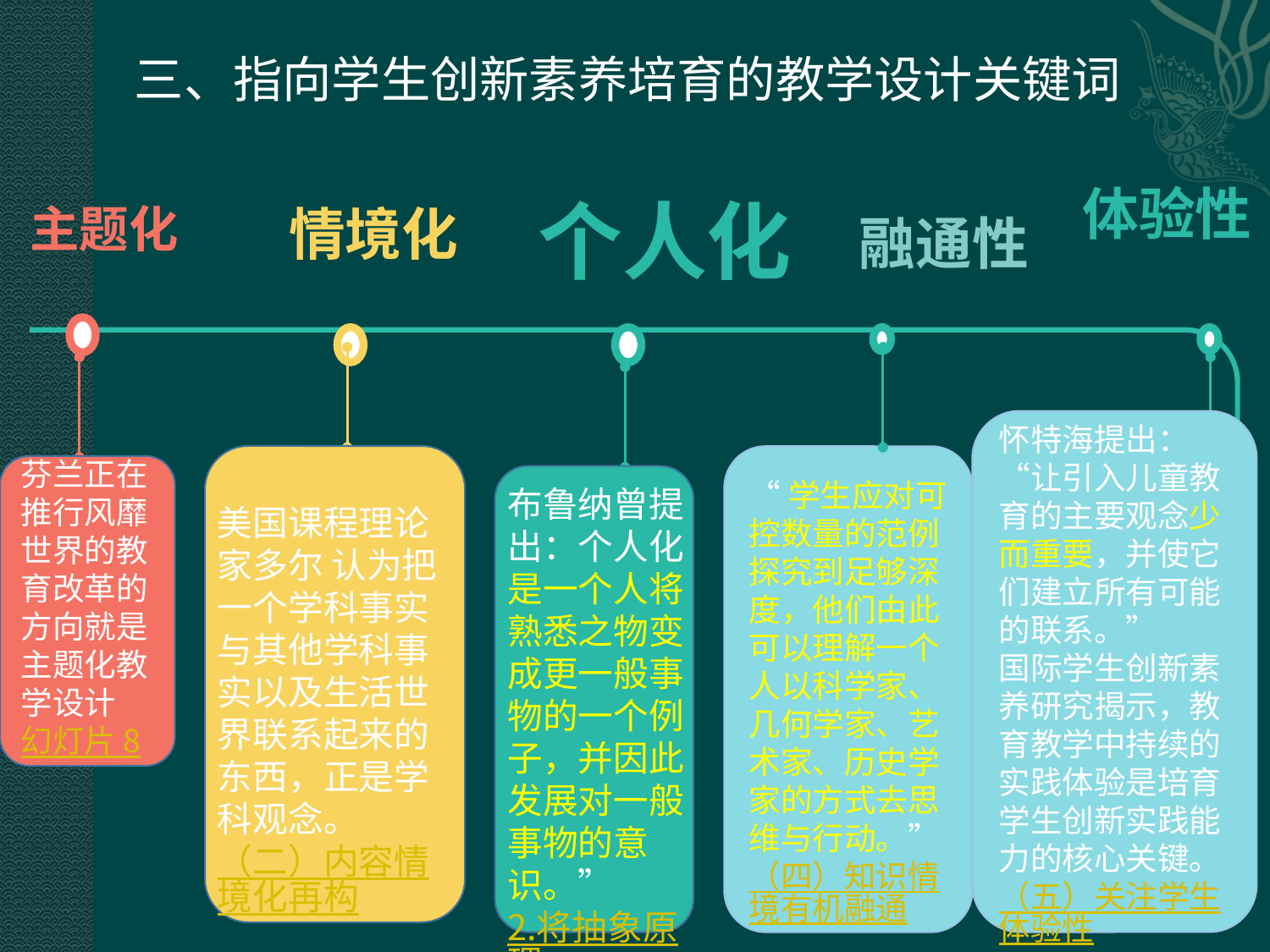

三、指向学生创新素养培育的教学设计关键词
体验性
个人化
主题化
情境化
融通性

怀特海提出：“让引入儿童教育的主要观念少而重要，并使它们建立所有可能的联系。”
国际学生创新素养研究揭示，教育教学中持续的实践体验是培育学生创新实践能力的核心关键。（五）关注学生体验性

“学生应对可控数量的范例探究到足够深度，他们由此可以理解一个人以科学家、几何学家、艺术家、历史学家的方式去思维与行动。”
（四）知识情境有机融通
芬兰正在推行风靡世界的教育改革的方向就是主题化教学设计幻灯片 8

布鲁纳曾提出：个人化是一个人将熟悉之物变成更一般事物的一个例子，并因此发展对一般事物的意识。”2.将抽象原理
美国课程理论家多尔 认为把一个学科事实与其他学科事实以及生活世界联系起来的东西，正是学科观念。 （二）内容情境化再构